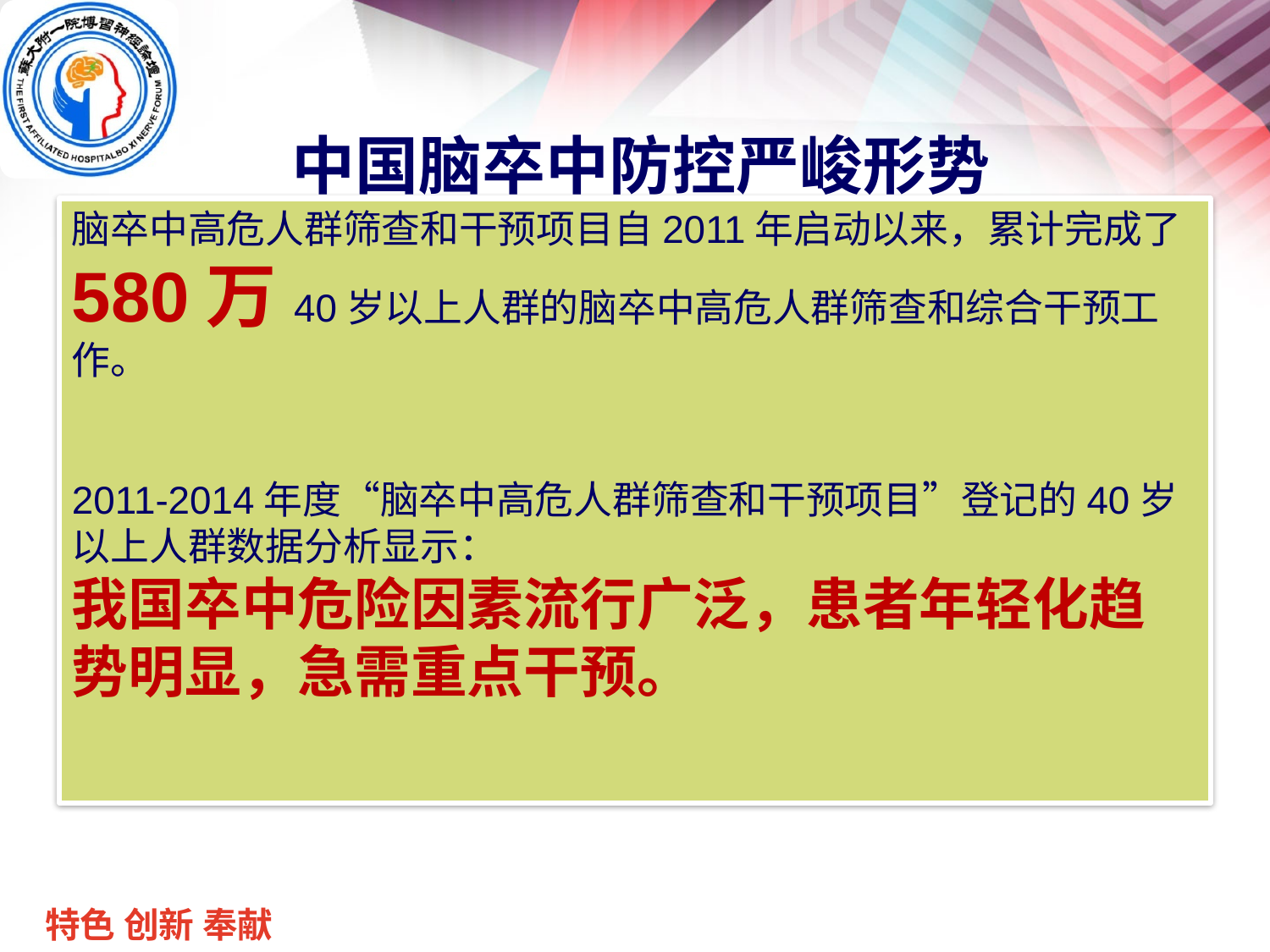

# 中国脑卒中防控严峻形势
脑卒中高危人群筛查和干预项目自2011年启动以来，累计完成了580万40岁以上人群的脑卒中高危人群筛查和综合干预工作。

2011-2014年度“脑卒中高危人群筛查和干预项目”登记的40岁以上人群数据分析显示：
我国卒中危险因素流行广泛，患者年轻化趋势明显，急需重点干预。